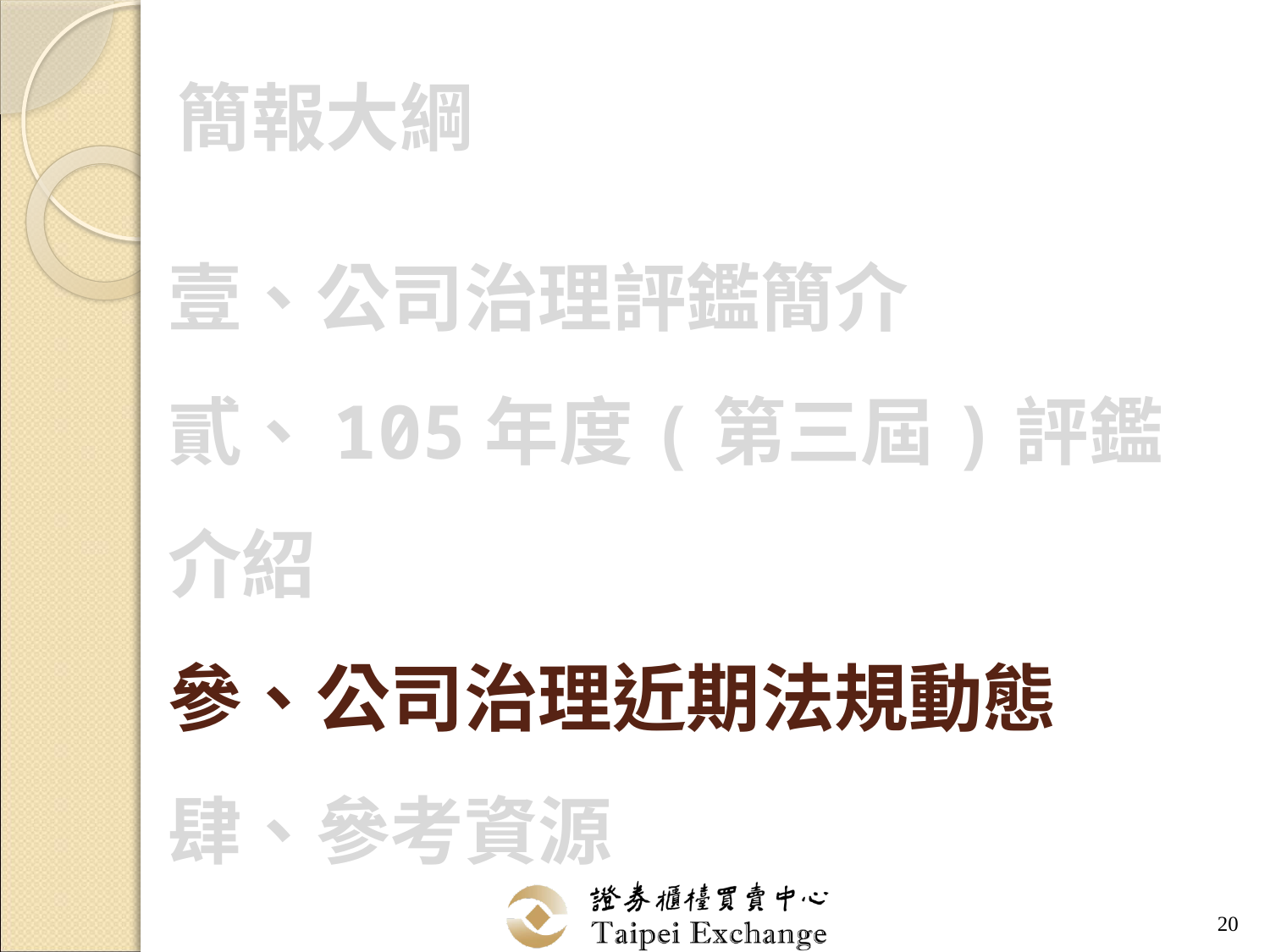

# 簡報大綱
壹、公司治理評鑑簡介
貳、105年度(第三屆)評鑑介紹
參、公司治理近期法規動態
肆、參考資源

20